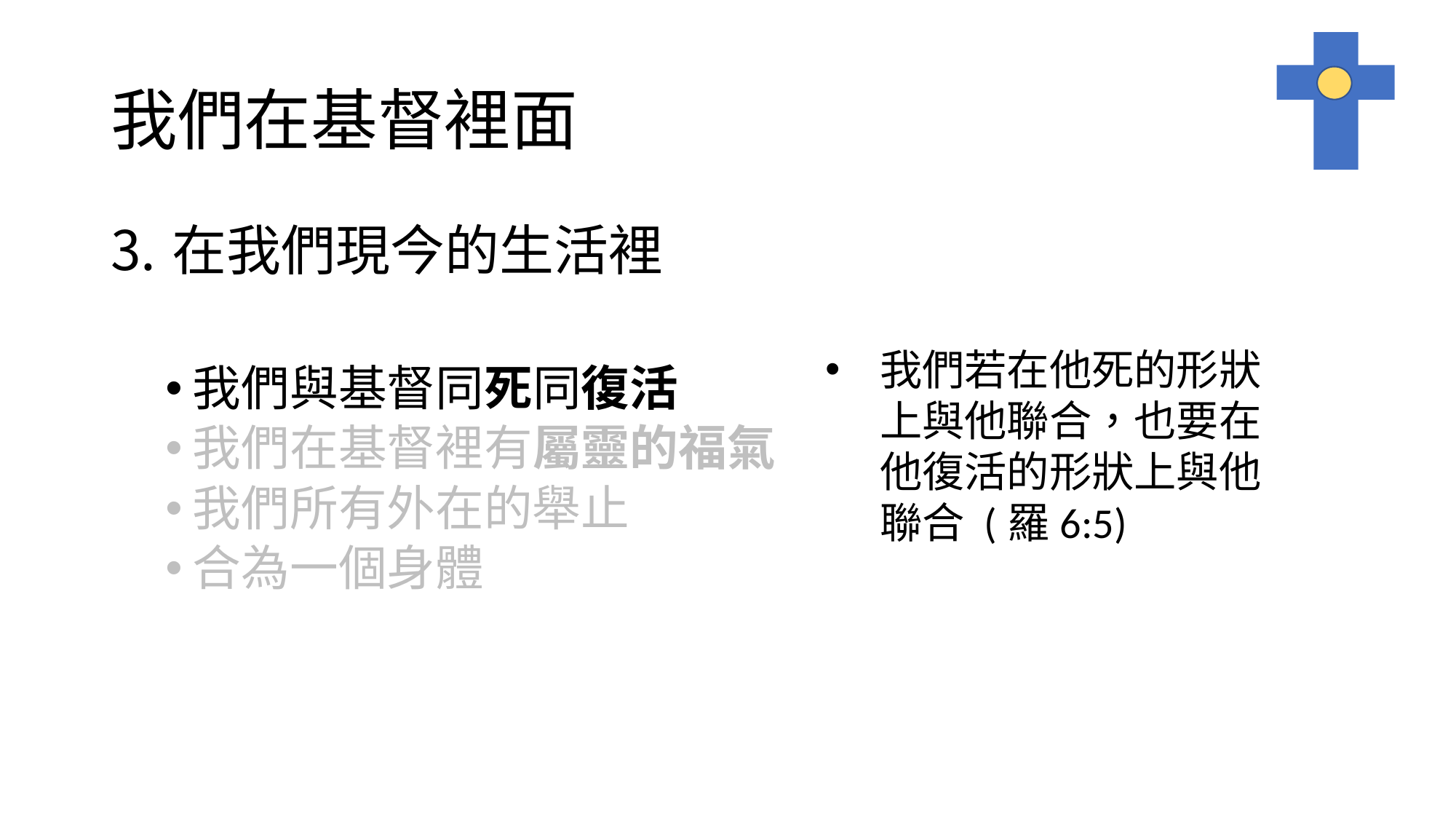

# 我們在基督裡面
在我們現今的生活裡

我們與基督同死同復活
我們在基督裡有屬靈的福氣
我們所有外在的舉止
合為一個身體

我們若在他死的形狀上與他聯合，也要在他復活的形狀上與他聯合 (羅6:5)